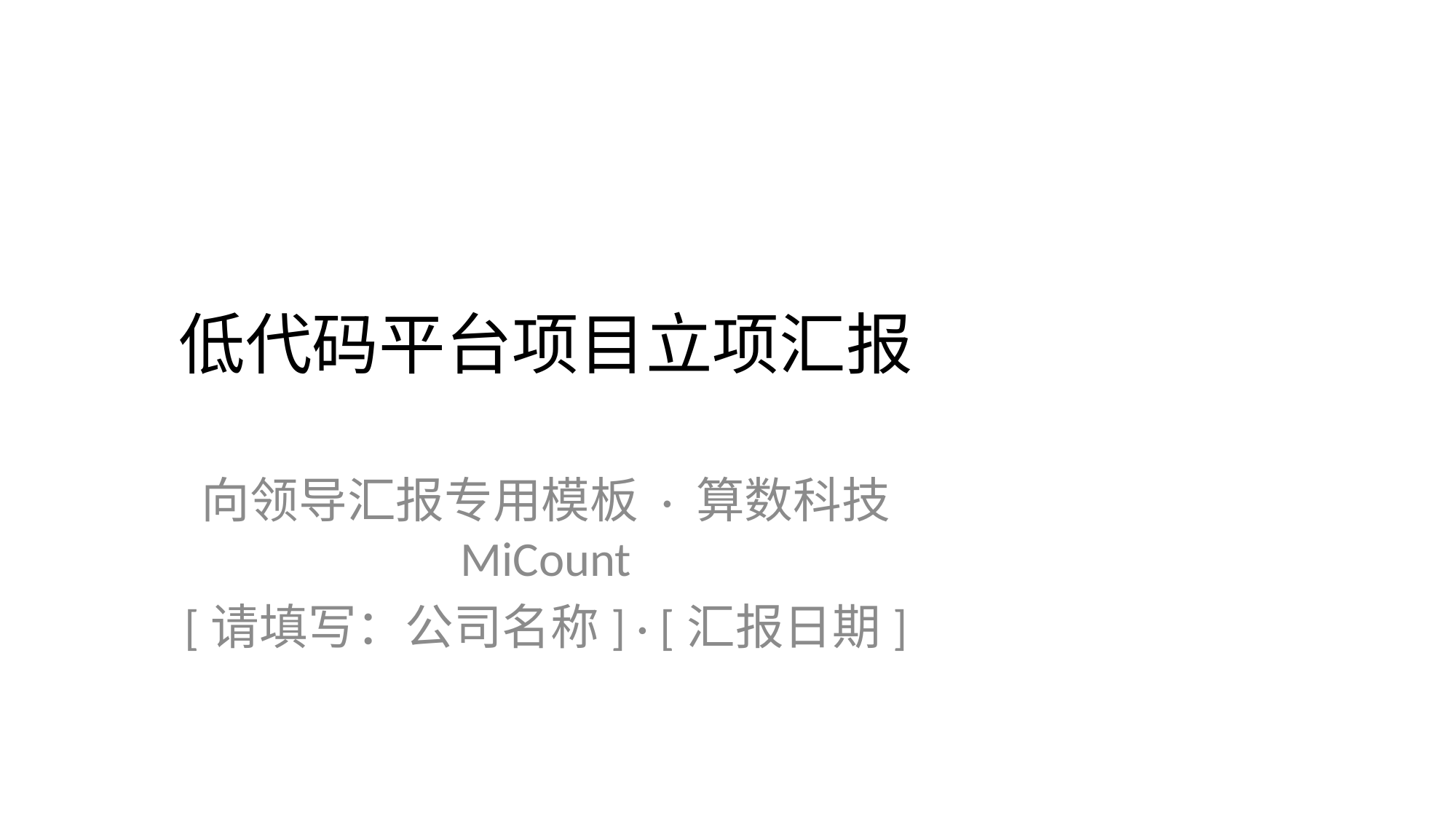

# 低代码平台项目立项汇报
向领导汇报专用模板 · 算数科技 MiCount
[请填写：公司名称] · [汇报日期]